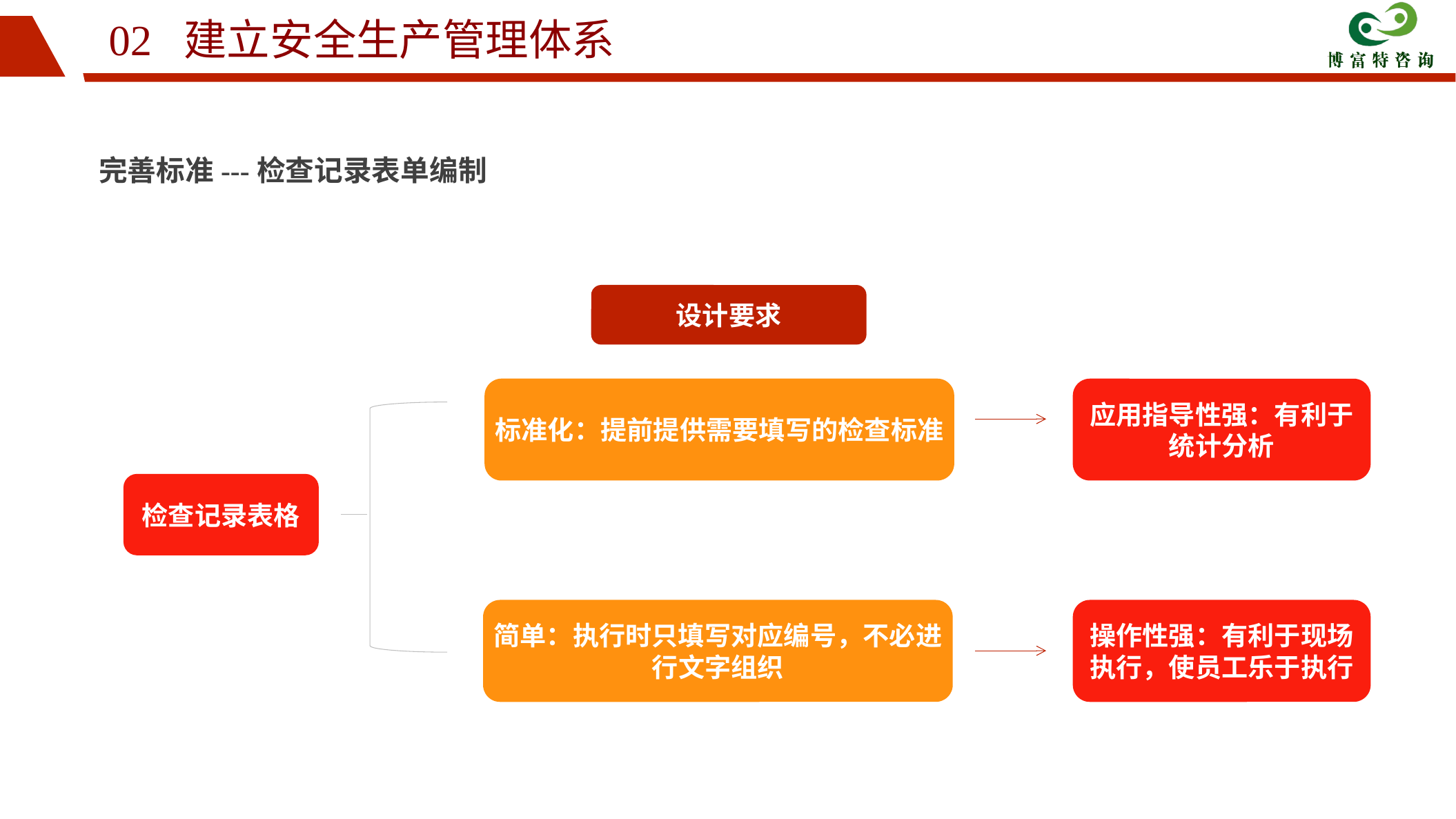

02  建立安全生产管理体系

完善标准---检查记录表单编制
设计要求
标准化：提前提供需要填写的检查标准
应用指导性强：有利于统计分析

检查记录表格
简单：执行时只填写对应编号，不必进行文字组织
操作性强：有利于现场执行，使员工乐于执行